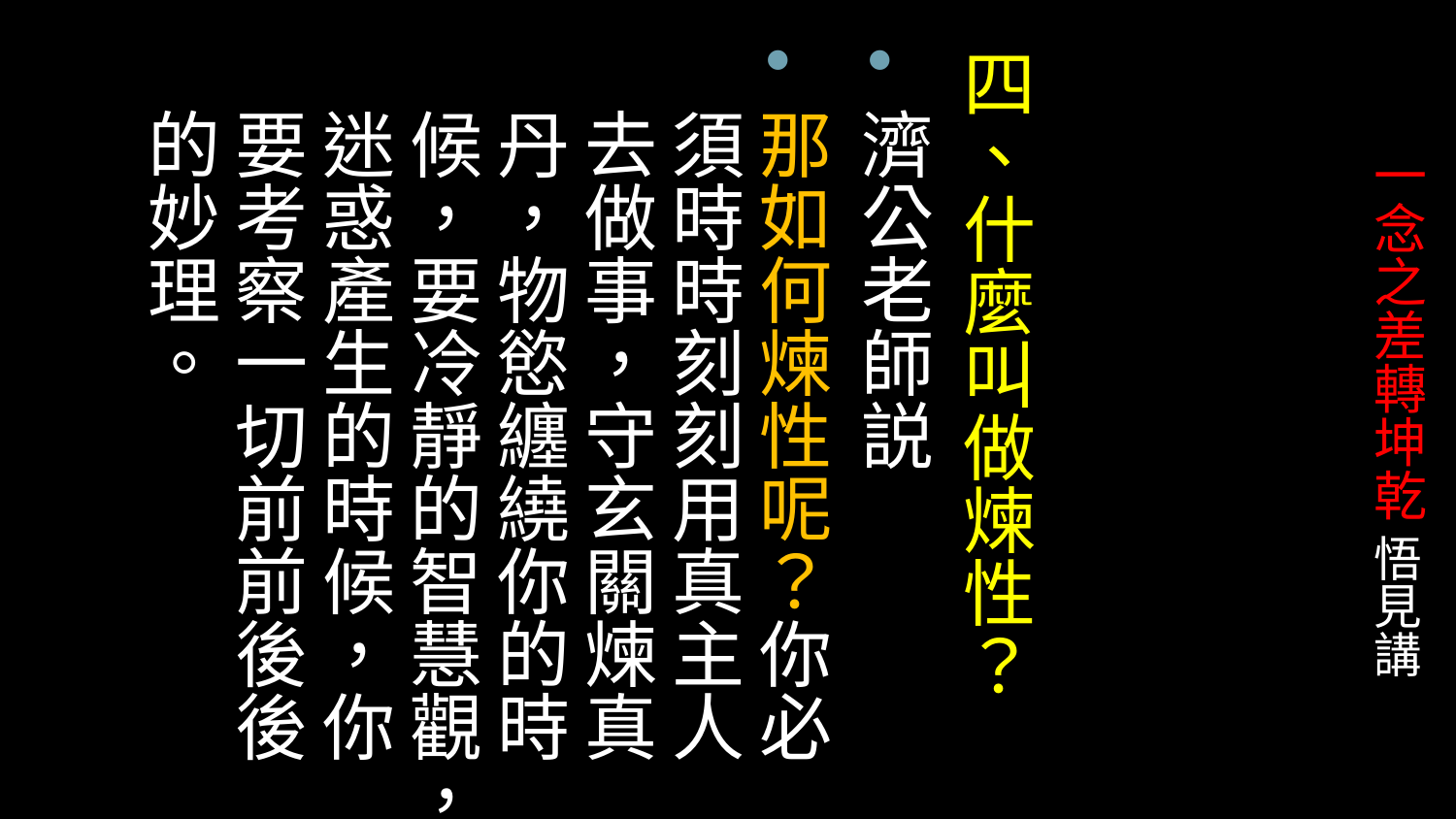

四、什麼叫做煉性？
濟公老師説
那如何煉性呢？你必須時時刻刻用真主人去做事，守玄關煉真丹，物慾纏繞你的時候，要冷靜的智慧觀，迷惑產生的時候，你要考察一切前前後後的妙理。

# 一念之差轉坤乾 悟見講